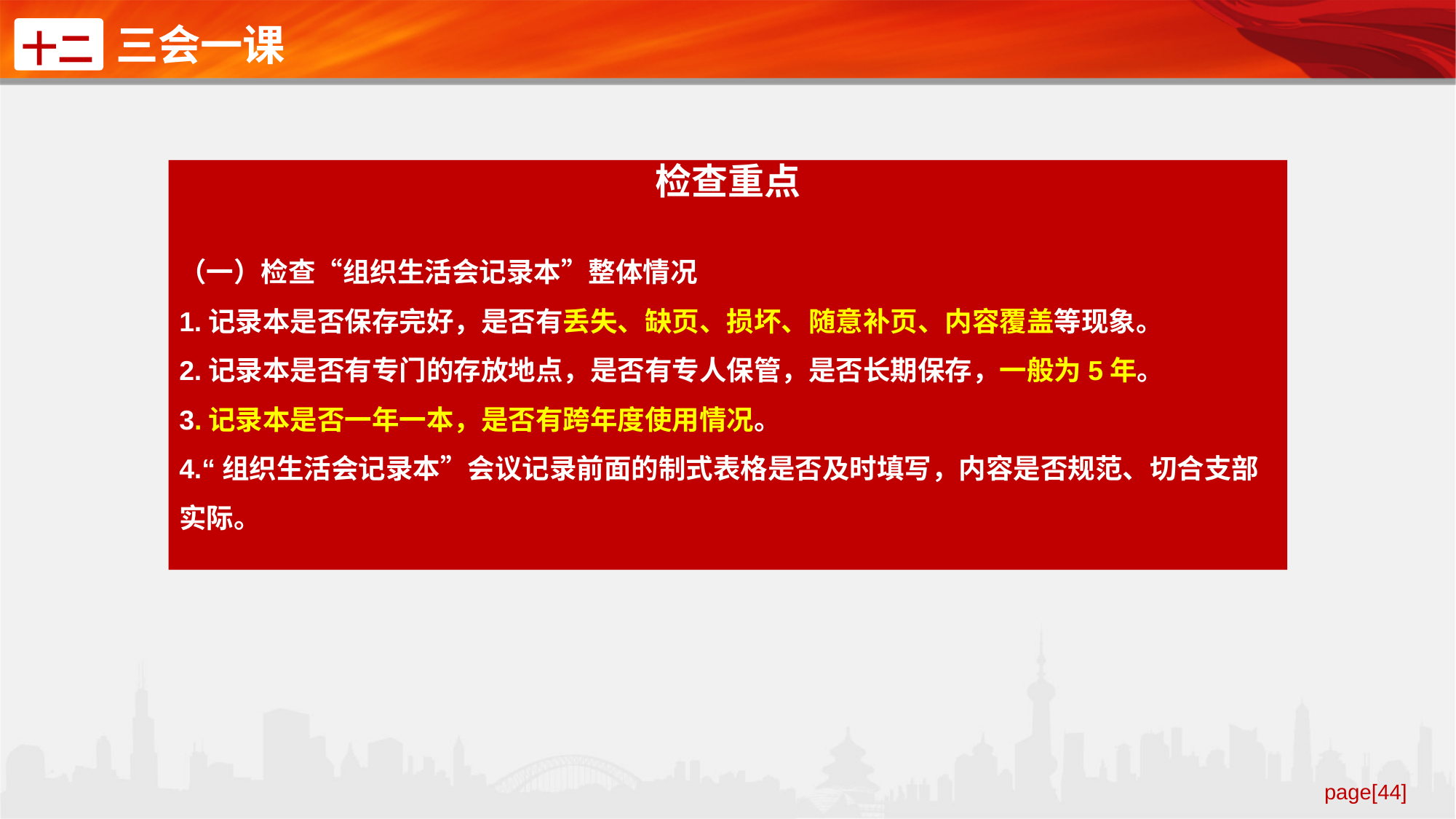

三会一课

十二
检查重点

（一）检查“组织生活会记录本”整体情况
1.记录本是否保存完好，是否有丢失、缺页、损坏、随意补页、内容覆盖等现象。
2.记录本是否有专门的存放地点，是否有专人保管，是否长期保存，一般为5年。
3.记录本是否一年一本，是否有跨年度使用情况。
4.“组织生活会记录本”会议记录前面的制式表格是否及时填写，内容是否规范、切合支部实际。